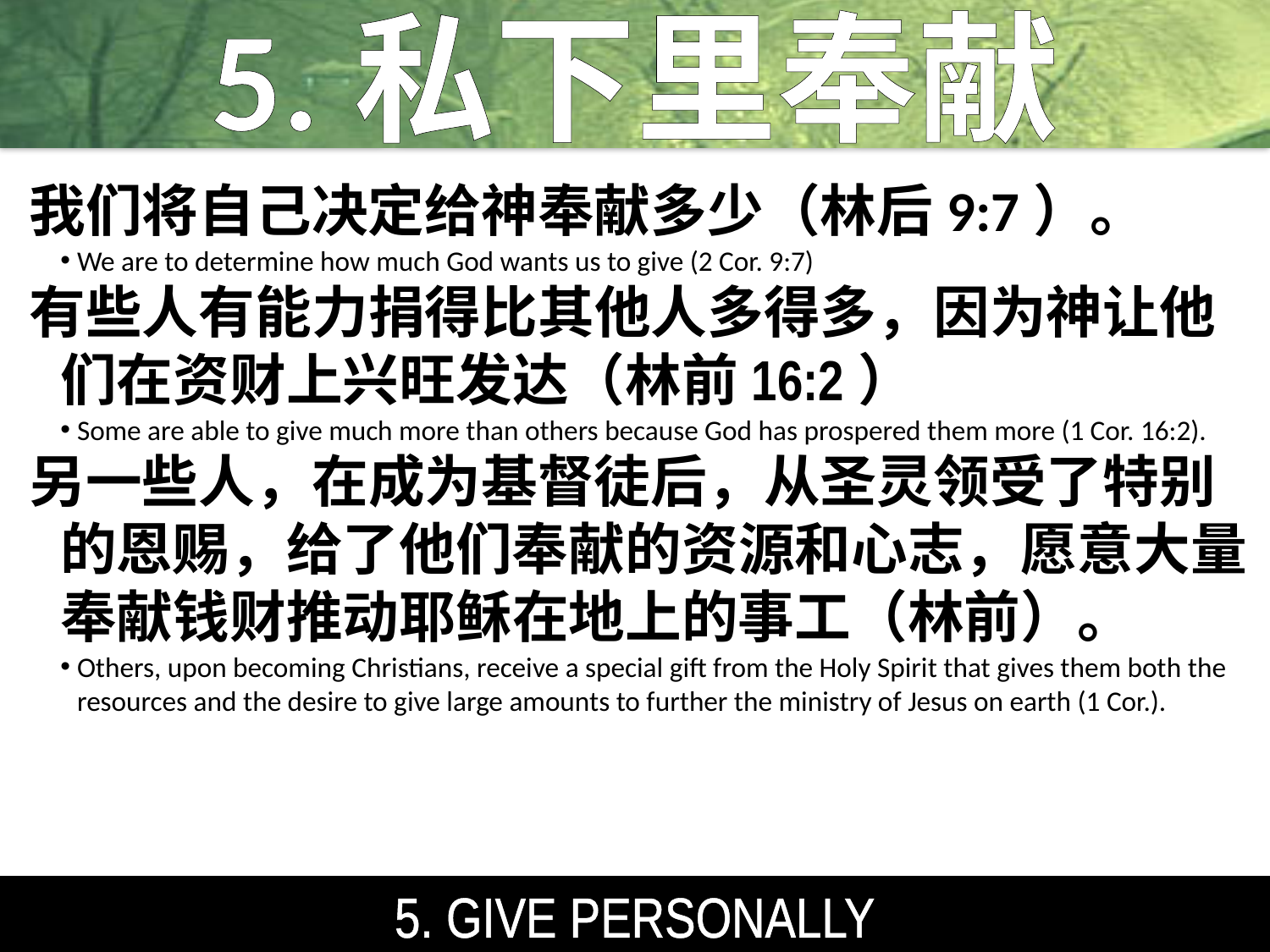

5.私下里奉献
我们将自己决定给神奉献多少（林后9:7）。
We are to determine how much God wants us to give (2 Cor. 9:7)
有些人有能力捐得比其他人多得多，因为神让他们在资财上兴旺发达（林前16:2）
Some are able to give much more than others because God has prospered them more (1 Cor. 16:2).
另一些人，在成为基督徒后，从圣灵领受了特别的恩赐，给了他们奉献的资源和心志，愿意大量奉献钱财推动耶稣在地上的事工（林前）。
Others, upon becoming Christians, receive a special gift from the Holy Spirit that gives them both the resources and the desire to give large amounts to further the ministry of Jesus on earth (1 Cor.).
5. GIVE PERSONALLY